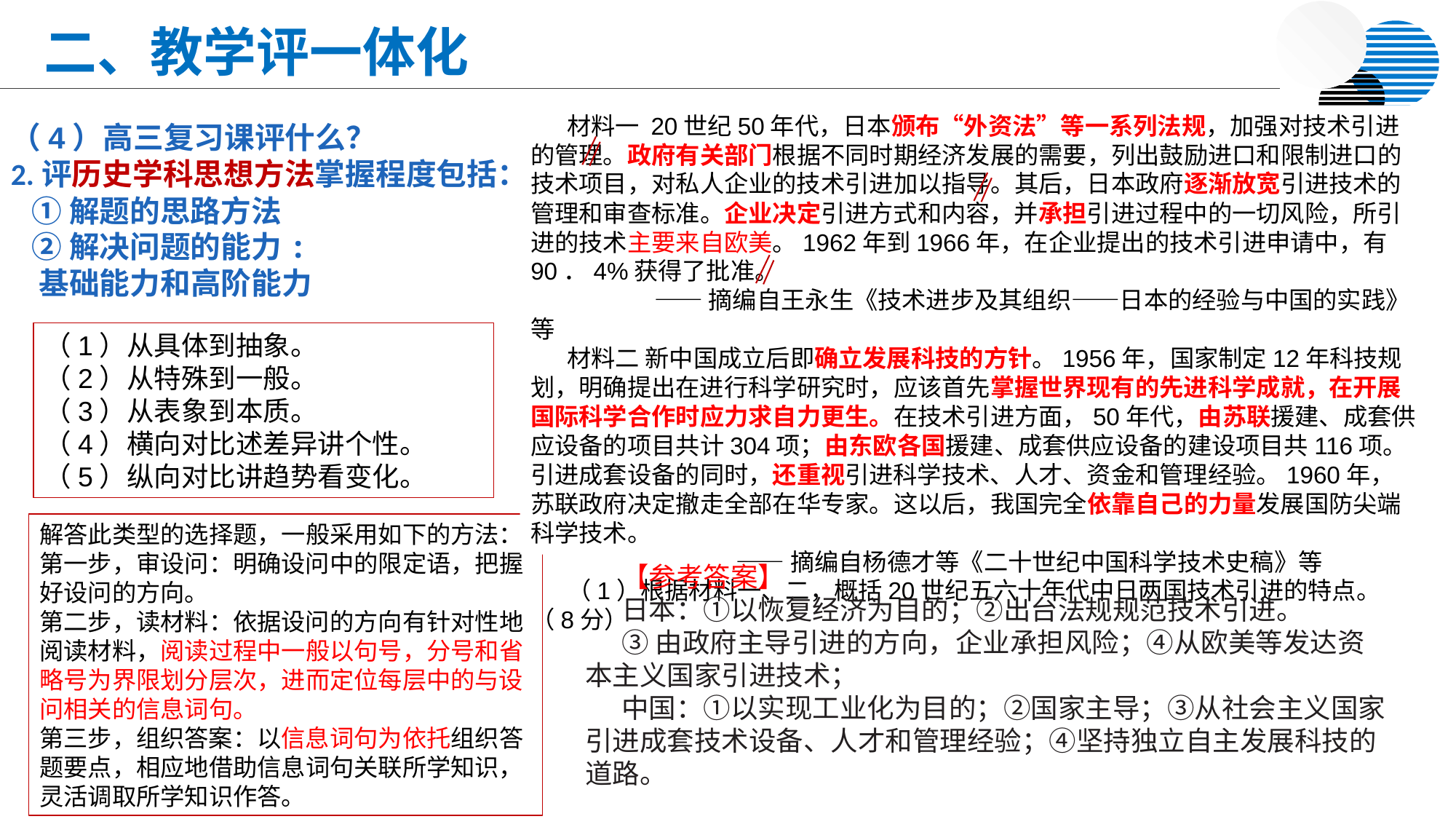

二、教学评一体化
材料一 20世纪50年代，日本颁布“外资法”等一系列法规，加强对技术引进的管理。政府有关部门根据不同时期经济发展的需要，列出鼓励进口和限制进口的技术项目，对私人企业的技术引进加以指导。其后，日本政府逐渐放宽引进技术的管理和审查标准。企业决定引进方式和内容，并承担引进过程中的一切风险，所引进的技术主要来自欧美。1962年到1966年，在企业提出的技术引进申请中，有90．4%获得了批准。
                ——摘编自王永生《技术进步及其组织——日本的经验与中国的实践》等
材料二 新中国成立后即确立发展科技的方针。1956年，国家制定12年科技规划，明确提出在进行科学研究时，应该首先掌握世界现有的先进科学成就，在开展国际科学合作时应力求自力更生。在技术引进方面，50年代，由苏联援建、成套供应设备的项目共计304项；由东欧各国援建、成套供应设备的建设项目共116项。引进成套设备的同时，还重视引进科学技术、人才、资金和管理经验。1960年，苏联政府决定撤走全部在华专家。这以后，我国完全依靠自己的力量发展国防尖端科学技术。
                               ——摘编自杨德才等《二十世纪中国科学技术史稿》等
（1）根据材料一、二，概括20世纪五六十年代中日两国技术引进的特点。（8分）
（4）高三复习课评什么？
2.评历史学科思想方法掌握程度包括：
   ①解题的思路方法
   ②解决问题的能力:
   基础能力和高阶能力
（1）从具体到抽象。
（2）从特殊到一般。
（3）从表象到本质。
（4）横向对比述差异讲个性。
（5）纵向对比讲趋势看变化。

解答此类型的选择题，一般采用如下的方法：
第一步，审设问：明确设问中的限定语，把握好设问的方向。
第二步，读材料：依据设问的方向有针对性地阅读材料，阅读过程中一般以句号，分号和省略号为界限划分层次，进而定位每层中的与设问相关的信息词句。
第三步，组织答案：以信息词句为依托组织答题要点，相应地借助信息词句关联所学知识，灵活调取所学知识作答。
【参考答案】
日本：①以恢复经济为目的；②出台法规规范技术引进。
③由政府主导引进的方向，企业承担风险；④从欧美等发达资本主义国家引进技术；
中国：①以实现工业化为目的；②国家主导；③从社会主义国家引进成套技术设备、人才和管理经验；④坚持独立自主发展科技的道路。